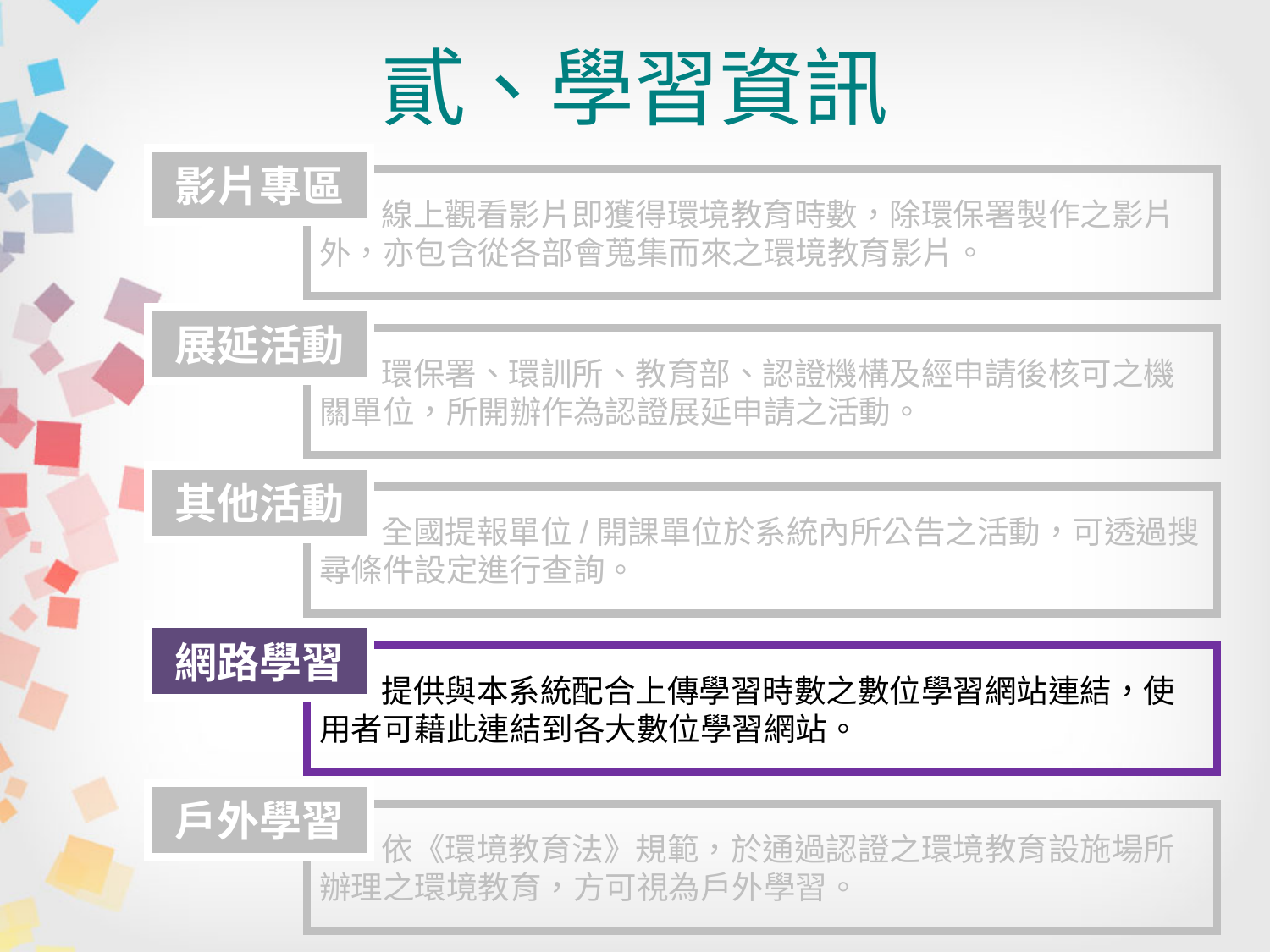

# 貳、學習資訊
影片專區
線上觀看影片即獲得環境教育時數，除環保署製作之影片外，亦包含從各部會蒐集而來之環境教育影片。
展延活動
環保署、環訓所、教育部、認證機構及經申請後核可之機關單位，所開辦作為認證展延申請之活動。
其他活動
全國提報單位/開課單位於系統內所公告之活動，可透過搜尋條件設定進行查詢。
網路學習
提供與本系統配合上傳學習時數之數位學習網站連結，使用者可藉此連結到各大數位學習網站。
戶外學習
依《環境教育法》規範，於通過認證之環境教育設施場所辦理之環境教育，方可視為戶外學習。